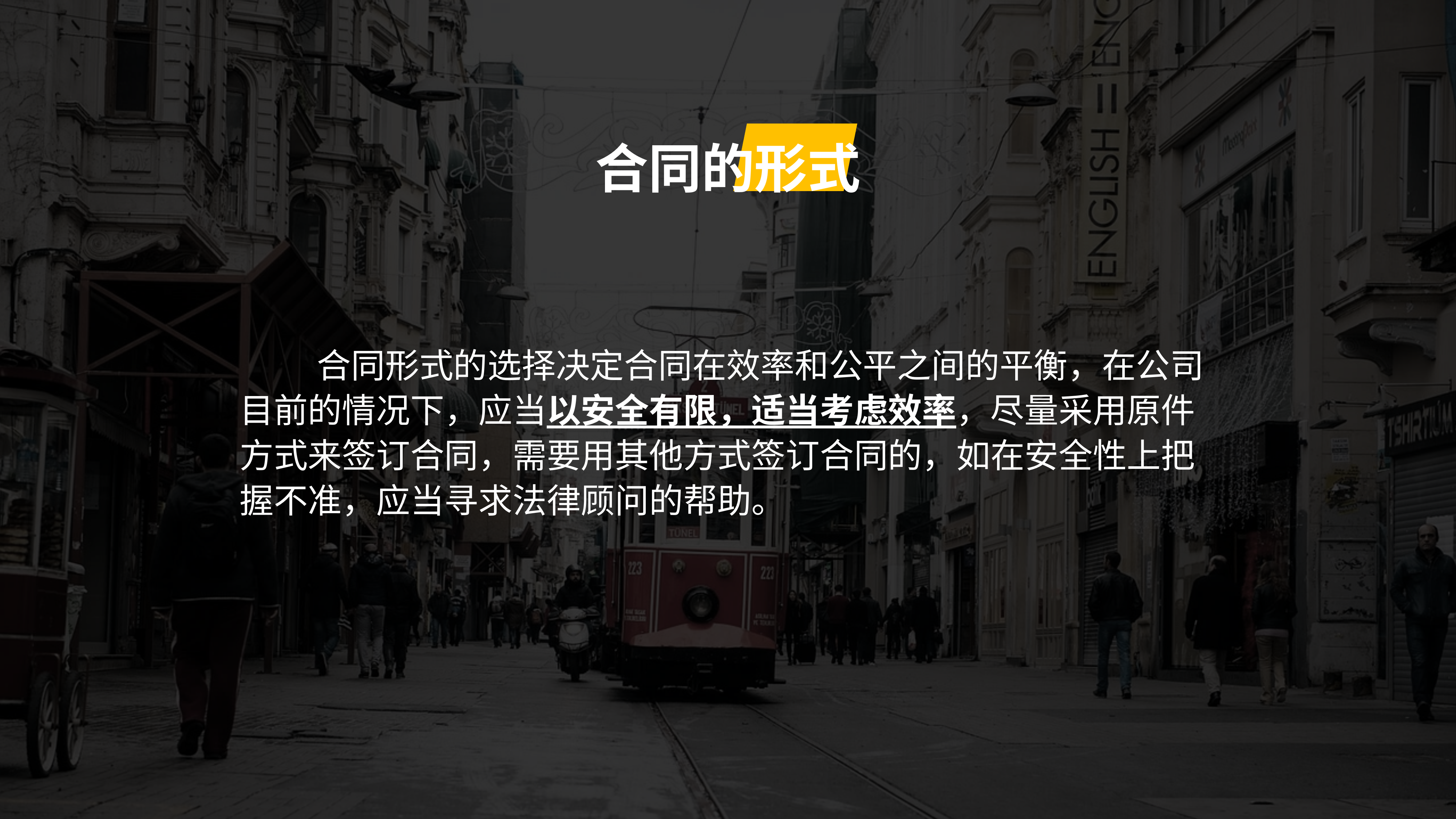

合同的形式

合同形式的选择决定合同在效率和公平之间的平衡，在公司目前的情况下，应当以安全有限，适当考虑效率，尽量采用原件方式来签订合同，需要用其他方式签订合同的，如在安全性上把握不准，应当寻求法律顾问的帮助。